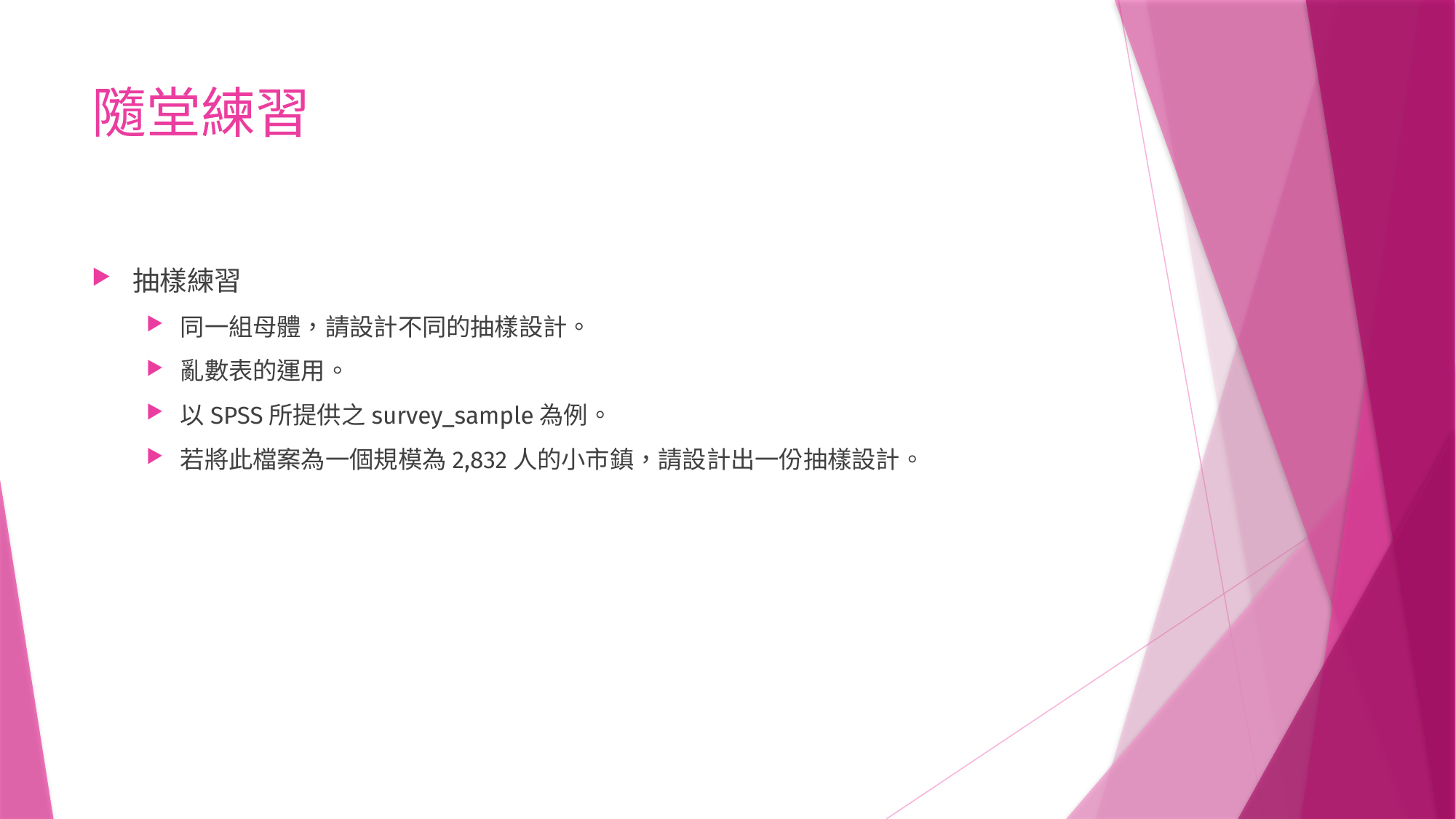

# 隨堂練習
抽樣練習
同一組母體，請設計不同的抽樣設計。
亂數表的運用。
以SPSS所提供之survey_sample為例。
若將此檔案為一個規模為2,832人的小市鎮，請設計出一份抽樣設計。